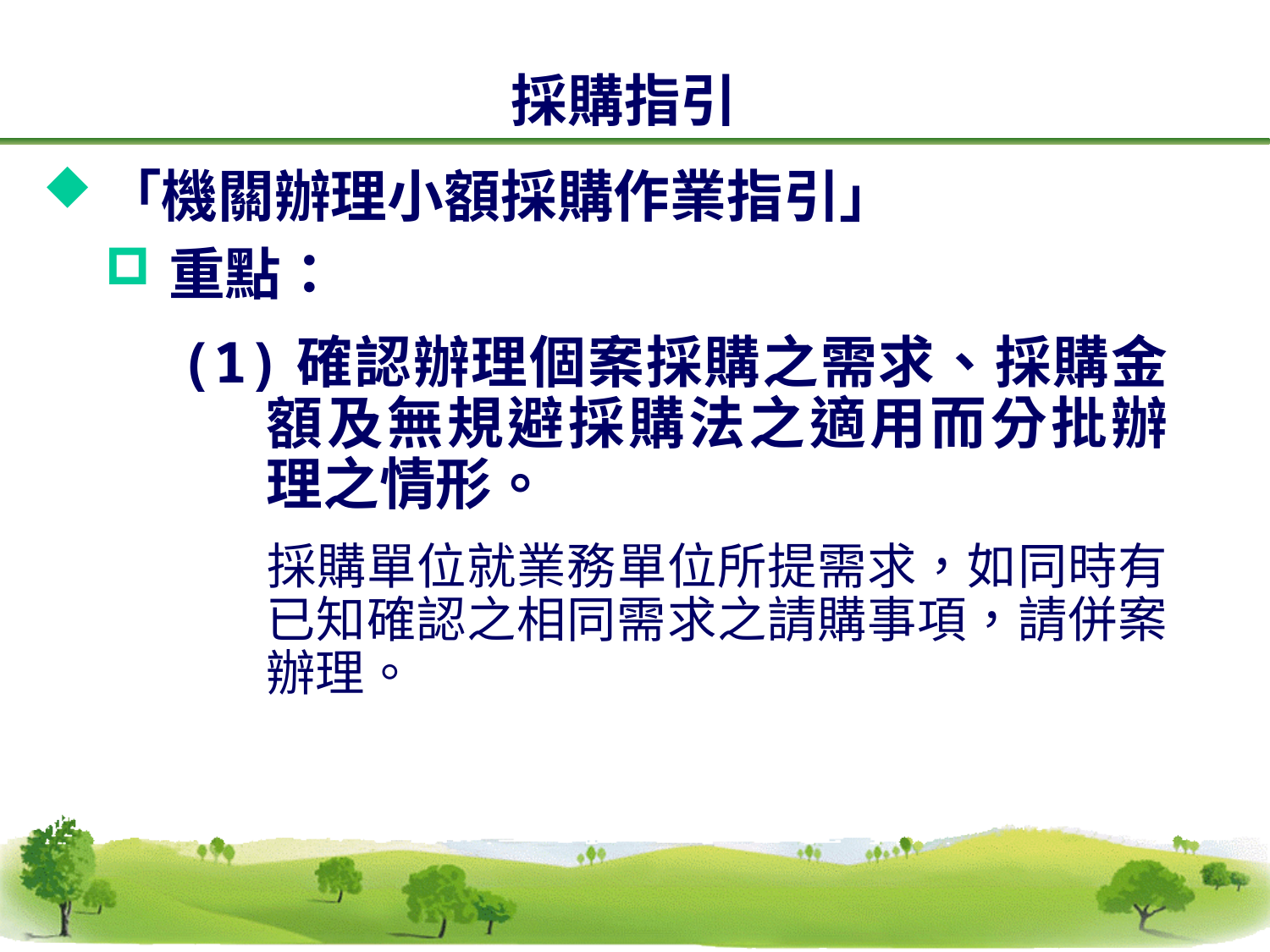

採購指引
「機關辦理小額採購作業指引」
重點：
(1)確認辦理個案採購之需求、採購金額及無規避採購法之適用而分批辦理之情形。
採購單位就業務單位所提需求，如同時有已知確認之相同需求之請購事項，請併案辦理。